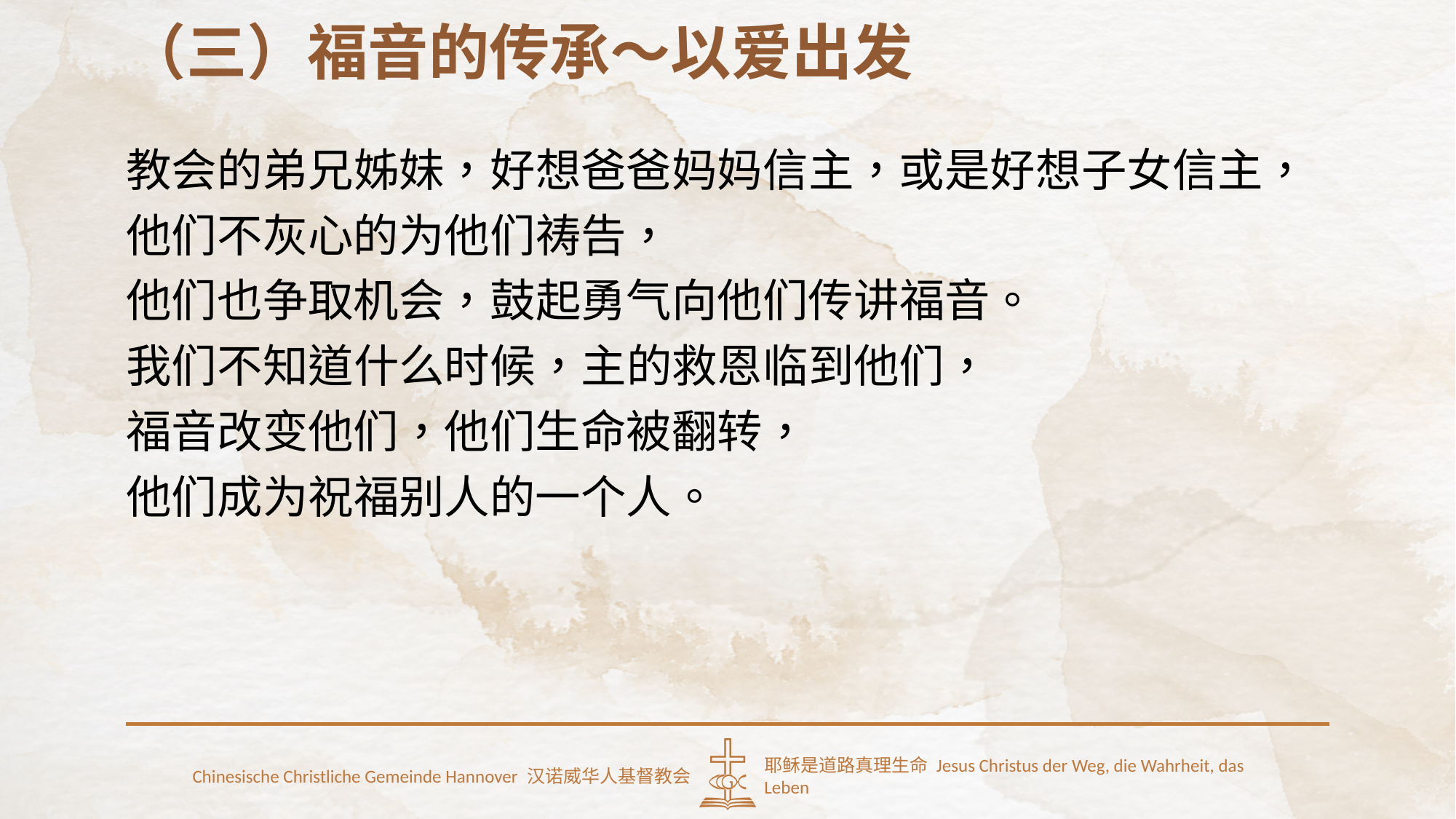

（三）福音的传承～以爱出发
教会的弟兄姊妹，好想爸爸妈妈信主，或是好想子女信主，他们不灰心的为他们祷告，
他们也争取机会，鼓起勇气向他们传讲福音。
我们不知道什么时候，主的救恩临到他们，
福音改变他们，他们生命被翻转，
他们成为祝福别人的一个人。